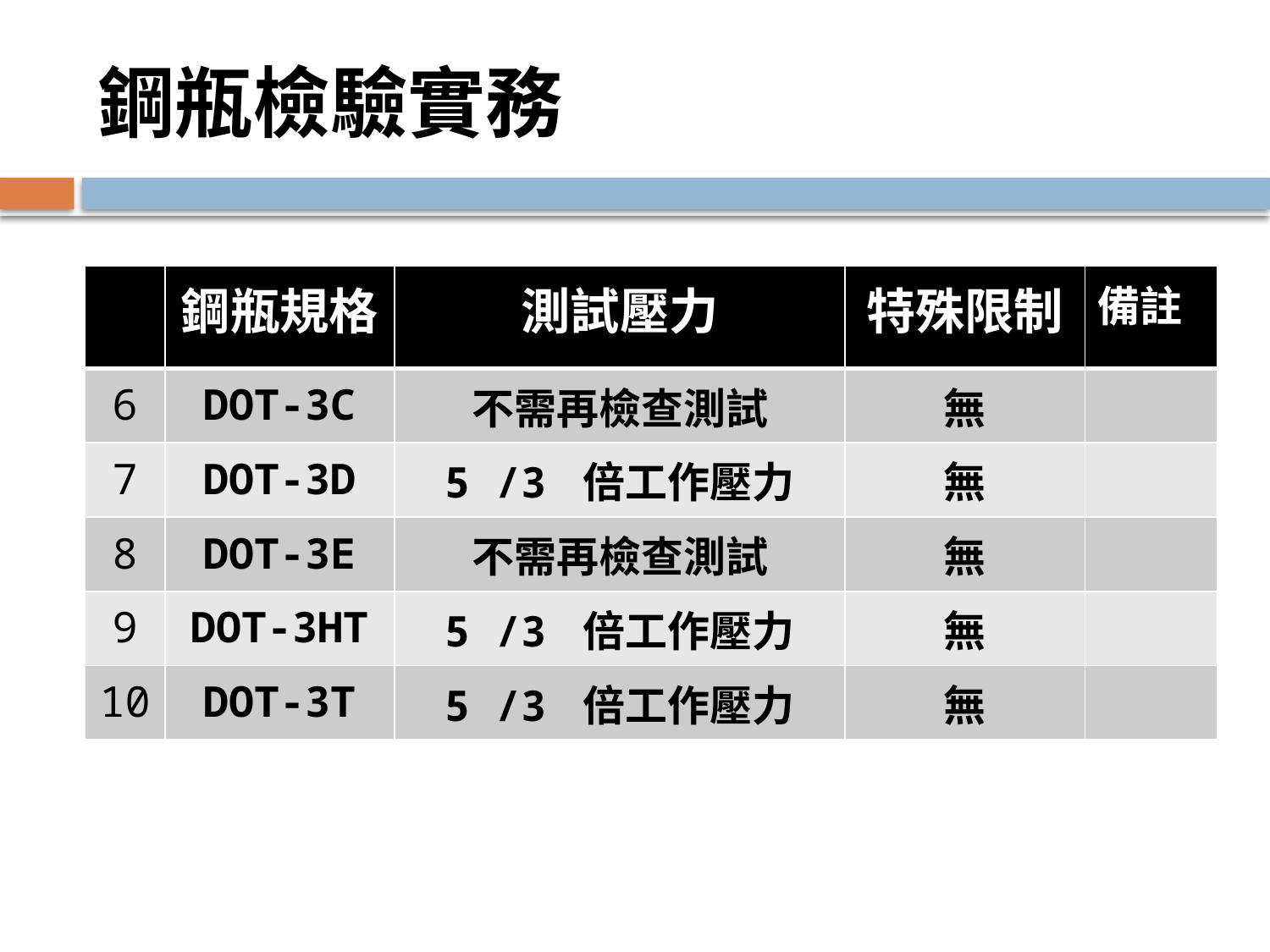

# 鋼瓶檢驗實務
|  | 鋼瓶規格 | 測試壓力 | 特殊限制 | 備註 |
| --- | --- | --- | --- | --- |
| 6 | DOT-3C | 不需再檢查測試 | 無 |  |
| 7 | DOT-3D | 5 /3 倍工作壓力 | 無 |  |
| 8 | DOT-3E | 不需再檢查測試 | 無 |  |
| 9 | DOT-3HT | 5 /3 倍工作壓力 | 無 |  |
| 10 | DOT-3T | 5 /3 倍工作壓力 | 無 |  |